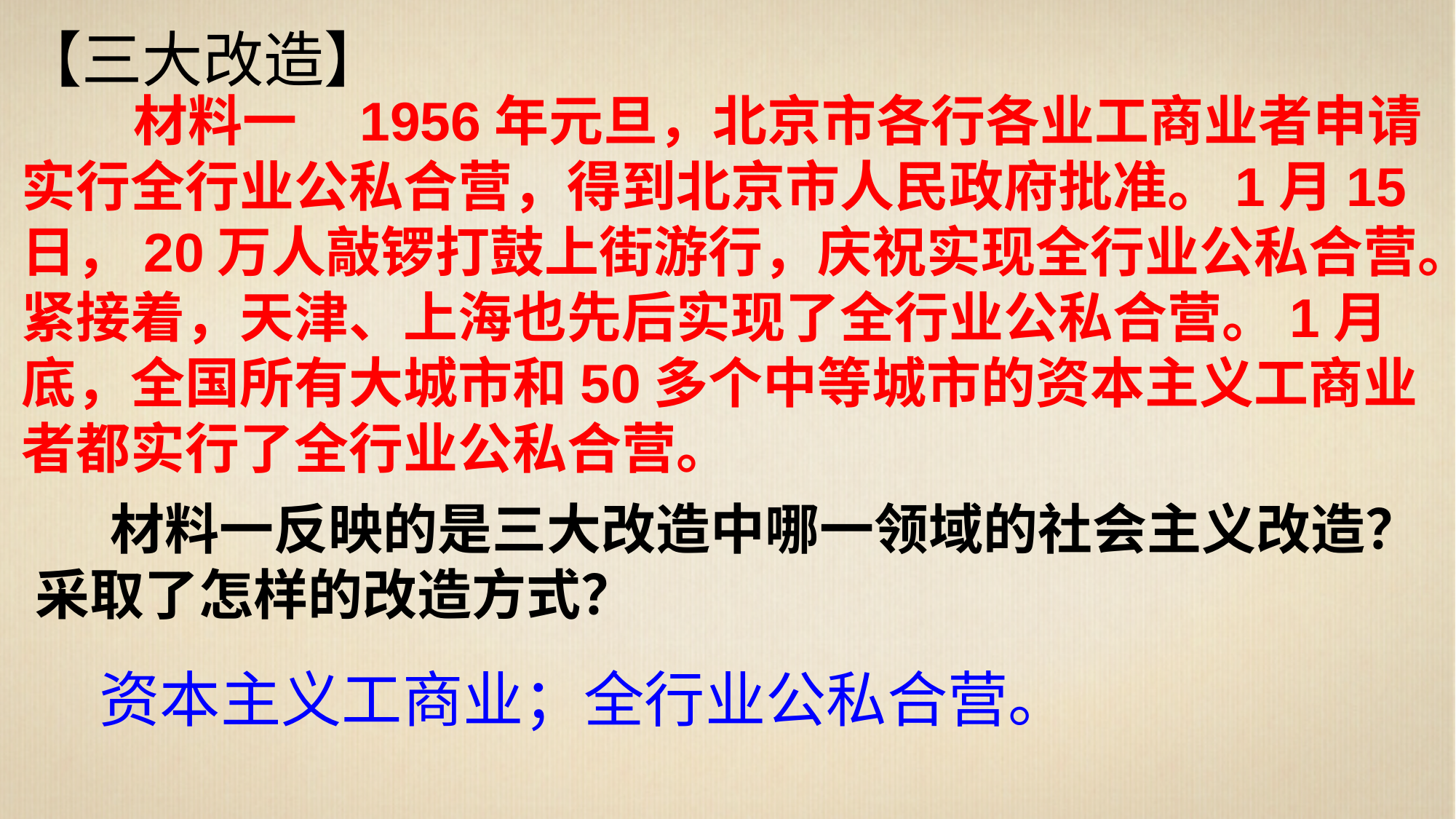

【三大改造】
        材料一    1956年元旦，北京市各行各业工商业者申请实行全行业公私合营，得到北京市人民政府批准。1月15日，20万人敲锣打鼓上街游行，庆祝实现全行业公私合营。紧接着，天津、上海也先后实现了全行业公私合营。1月底，全国所有大城市和50多个中等城市的资本主义工商业者都实行了全行业公私合营。
     材料一反映的是三大改造中哪一领域的社会主义改造？
采取了怎样的改造方式？
资本主义工商业；全行业公私合营。